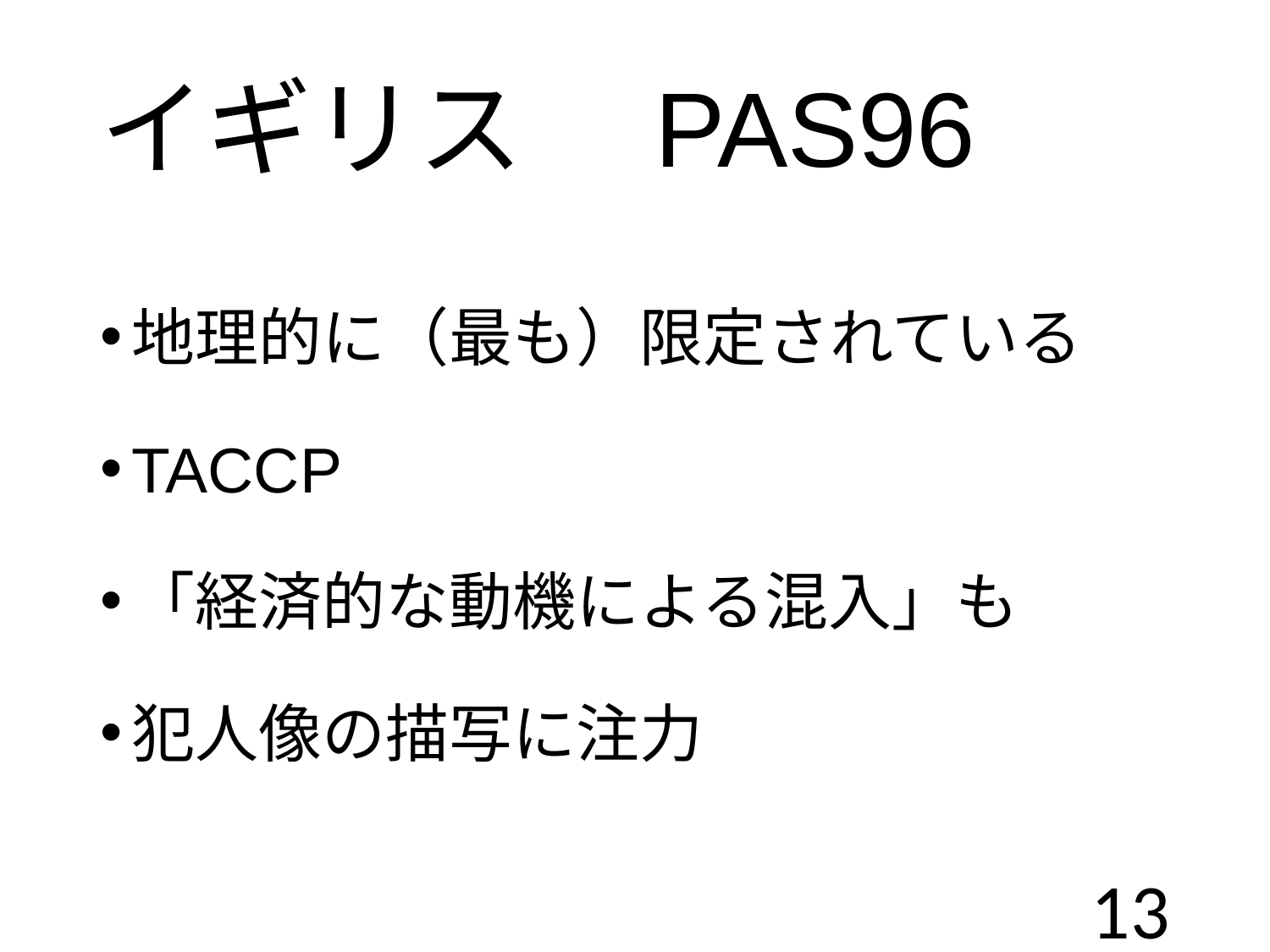

# イギリス　PAS96
地理的に（最も）限定されている
TACCP
「経済的な動機による混入」も
犯人像の描写に注力

13